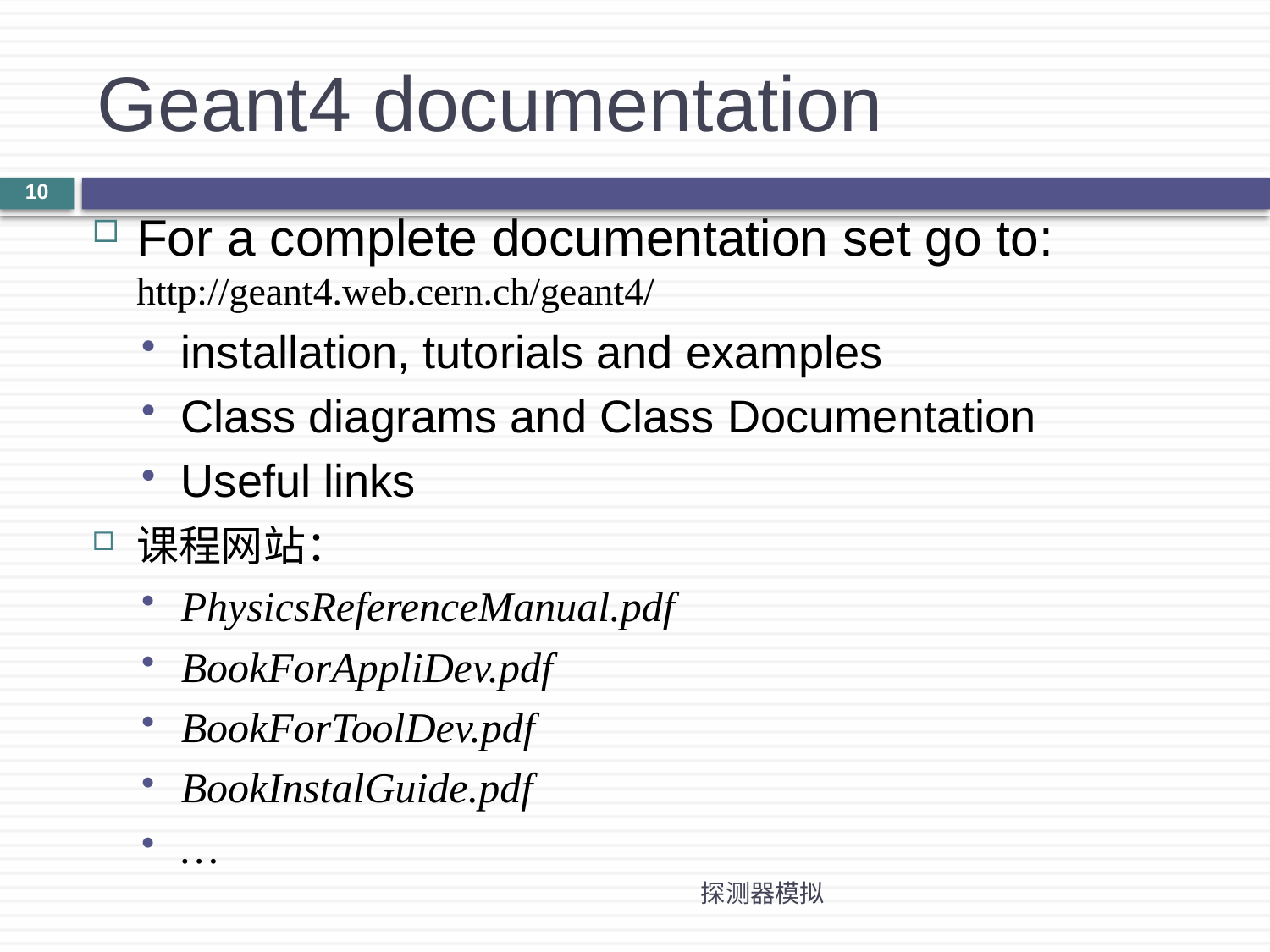

Geant4 documentation
10
For a complete documentation set go to:
http://geant4.web.cern.ch/geant4/
installation, tutorials and examples
Class diagrams and Class Documentation
Useful links
课程网站：
PhysicsReferenceManual.pdf
BookForAppliDev.pdf
BookForToolDev.pdf
BookInstalGuide.pdf
…
探测器模拟